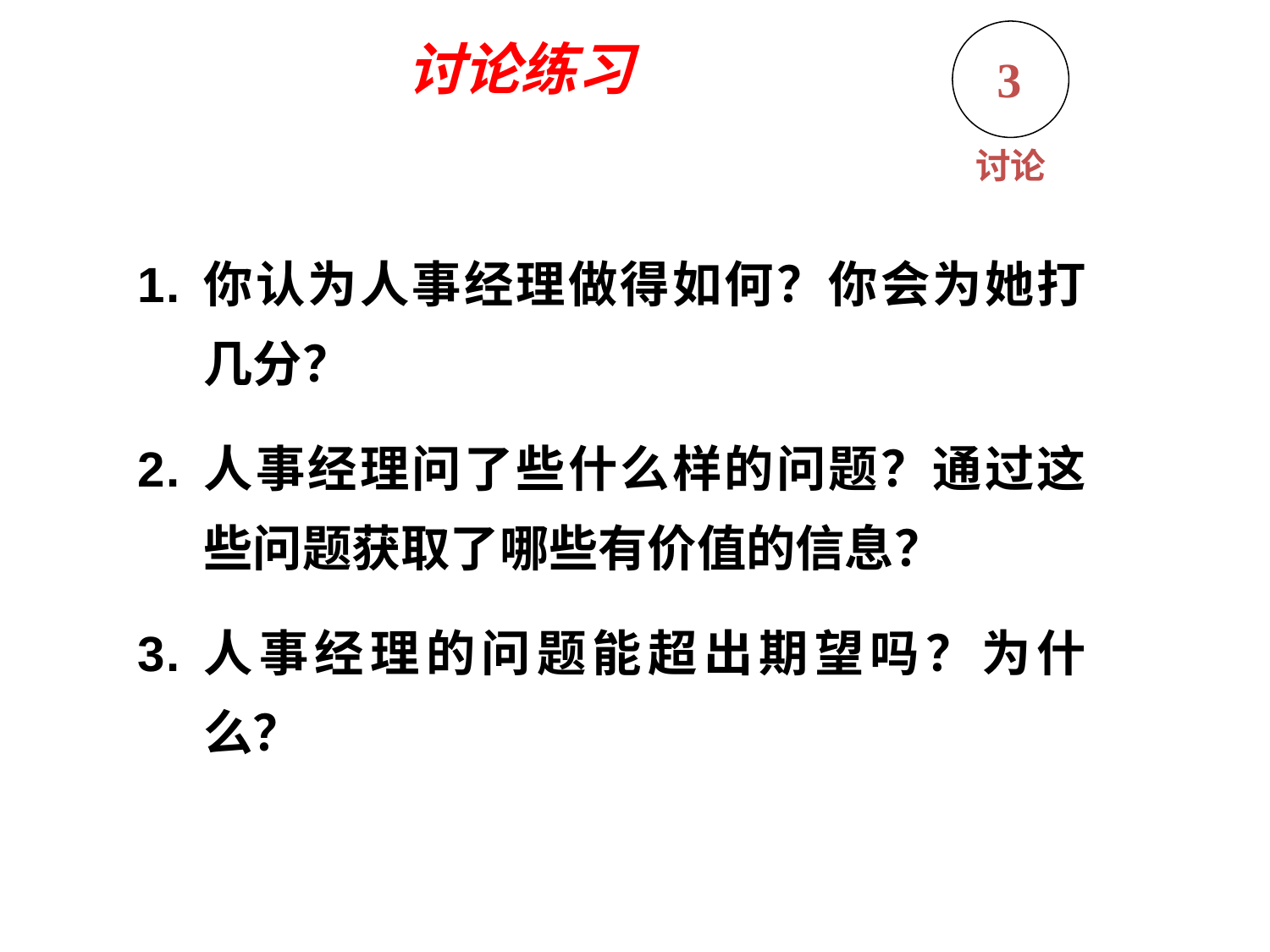

3
讨论
讨论练习
你认为人事经理做得如何？你会为她打几分？
人事经理问了些什么样的问题？通过这些问题获取了哪些有价值的信息？
人事经理的问题能超出期望吗？为什么？